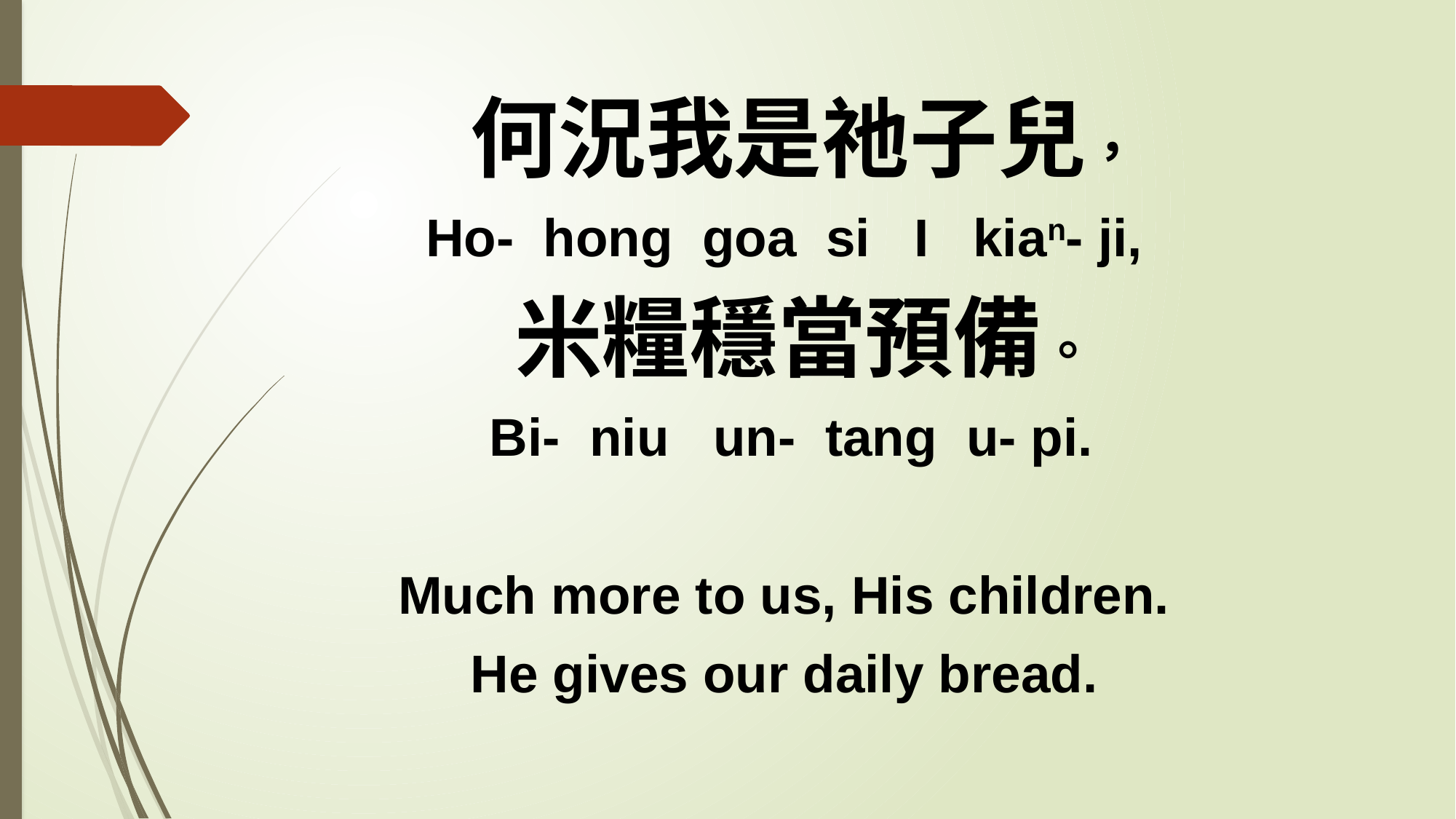

何況我是祂子兒，
Ho-  hong  goa  si   I   kian- ji,
 米糧穩當預備。
 Bi-  niu   un-  tang  u- pi.

Much more to us, His children.
He gives our daily bread.